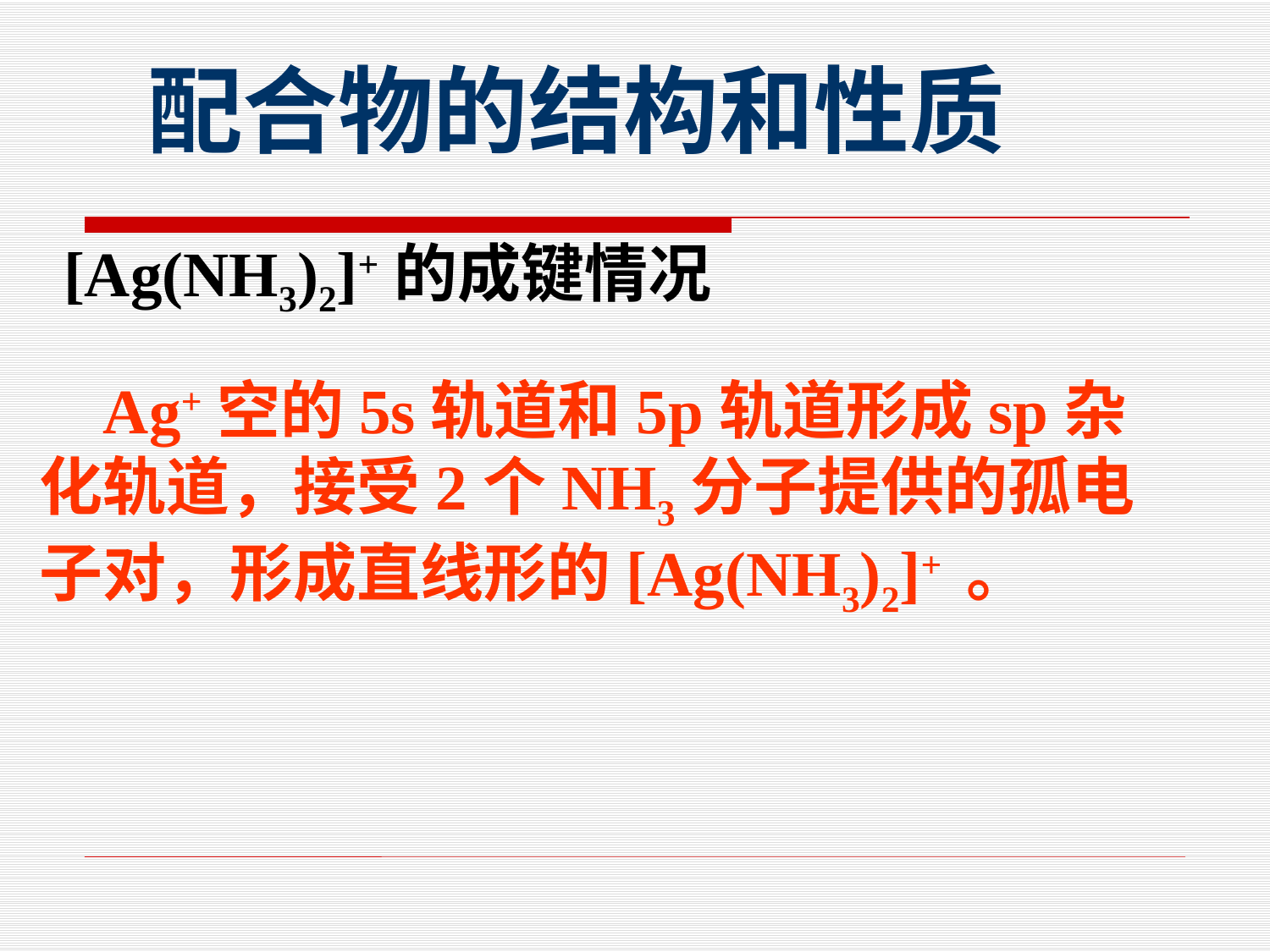

配合物的结构和性质
[Ag(NH3)2]+的成键情况
    Ag+空的5s轨道和5p轨道形成sp杂化轨道，接受2个NH3分子提供的孤电子对，形成直线形的[Ag(NH3)2]+ 。